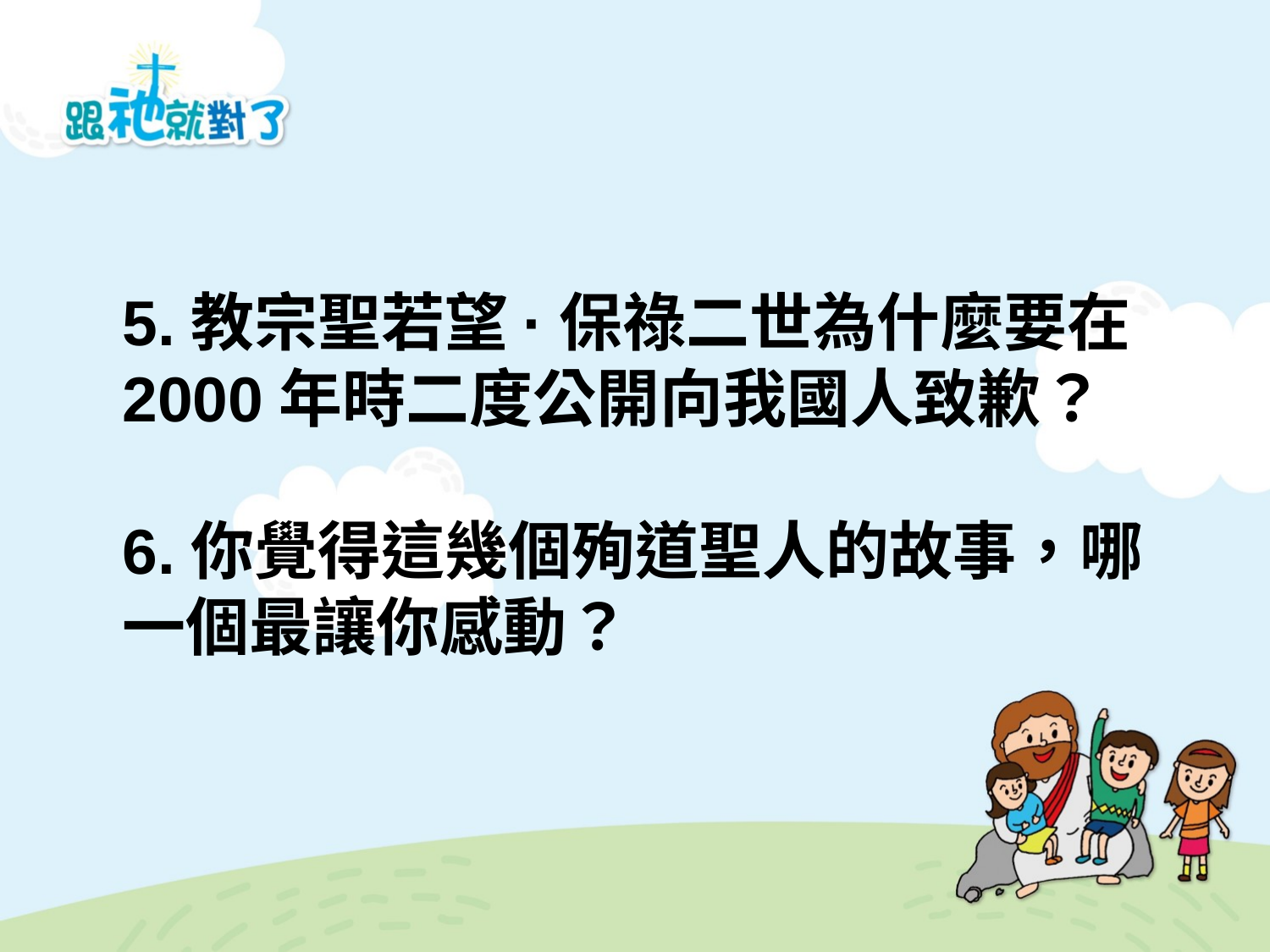

5.教宗聖若望·保祿二世為什麼要在2000年時二度公開向我國人致歉？

6.你覺得這幾個殉道聖人的故事，哪一個最讓你感動？